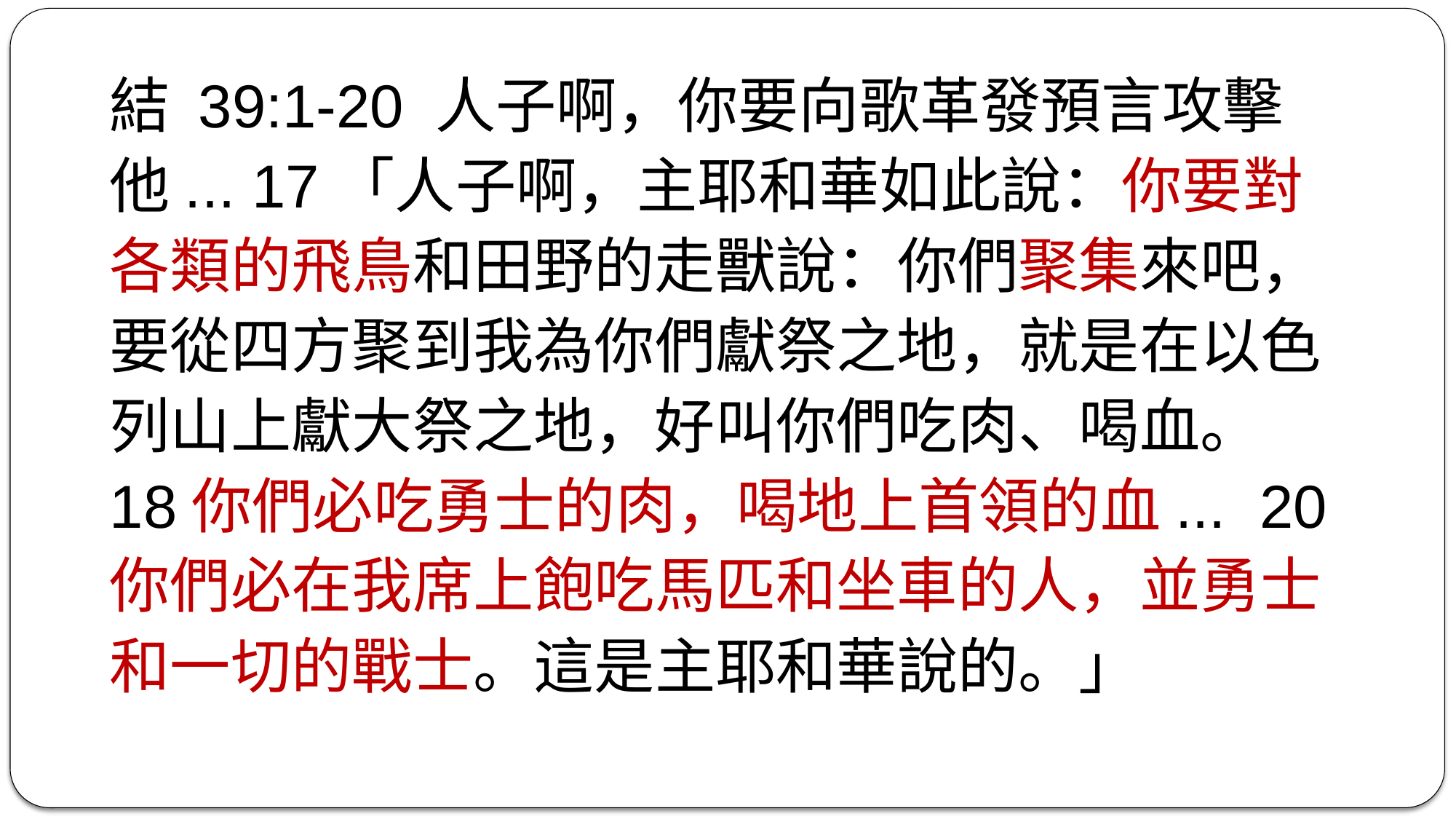

結 39:1-20 人子啊，你要向歌革發預言攻擊他... 17「人子啊，主耶和華如此說：你要對各類的飛鳥和田野的走獸說：你們聚集來吧，要從四方聚到我為你們獻祭之地，就是在以色列山上獻大祭之地，好叫你們吃肉、喝血。 18你們必吃勇士的肉，喝地上首領的血...  20 你們必在我席上飽吃馬匹和坐車的人，並勇士和一切的戰士。這是主耶和華說的。」